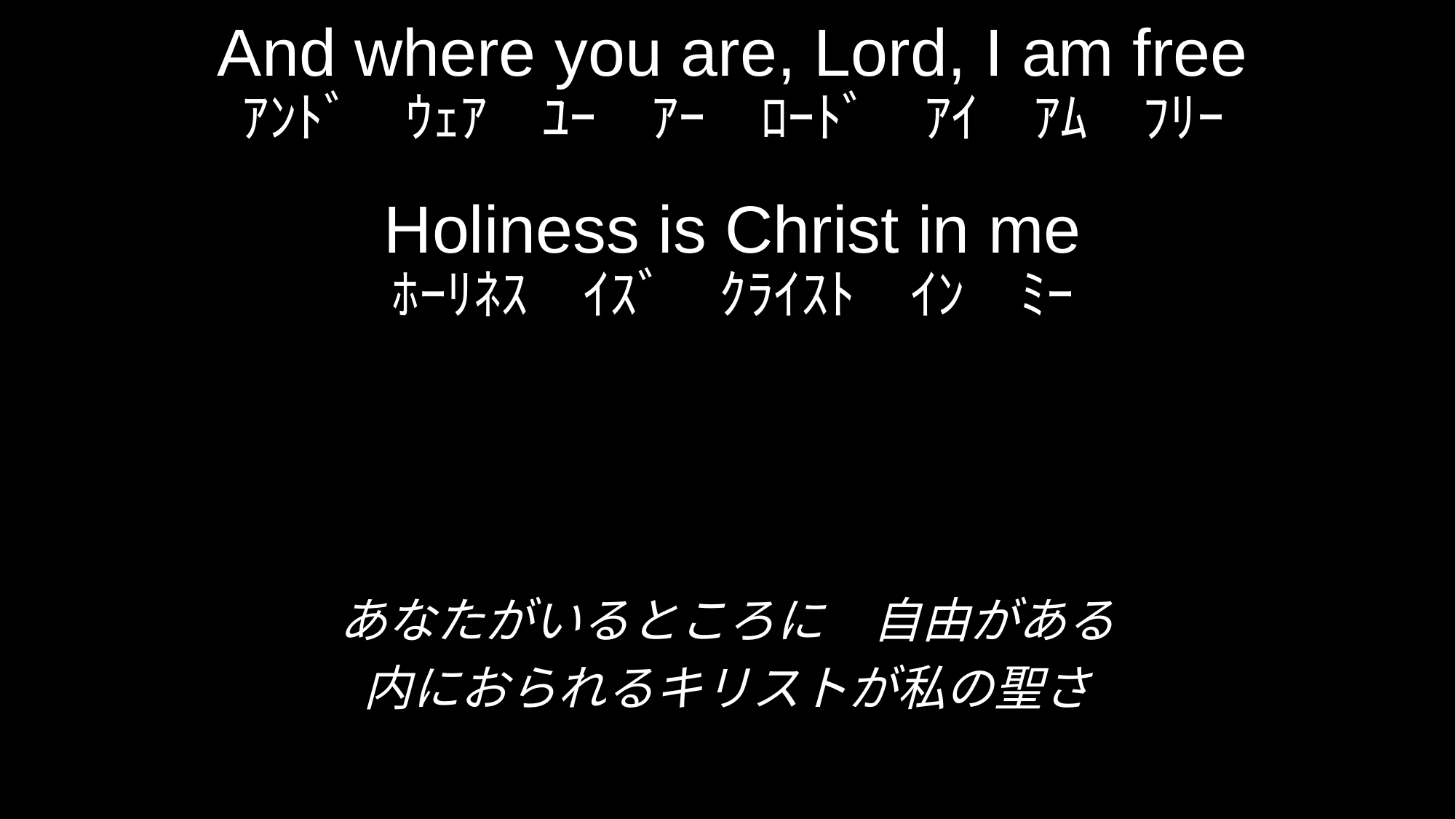

# And where you are, Lord, I am free ｱﾝﾄﾞ　ｳｪｱ　ﾕｰ　ｱｰ　ﾛｰﾄﾞ　ｱｲ　ｱﾑ　ﾌﾘｰ Holiness is Christ in me ﾎｰﾘﾈｽ　ｲｽﾞ　ｸﾗｲｽﾄ　ｲﾝ　ﾐｰ
あなたがいるところに　自由がある
内におられるキリストが私の聖さ